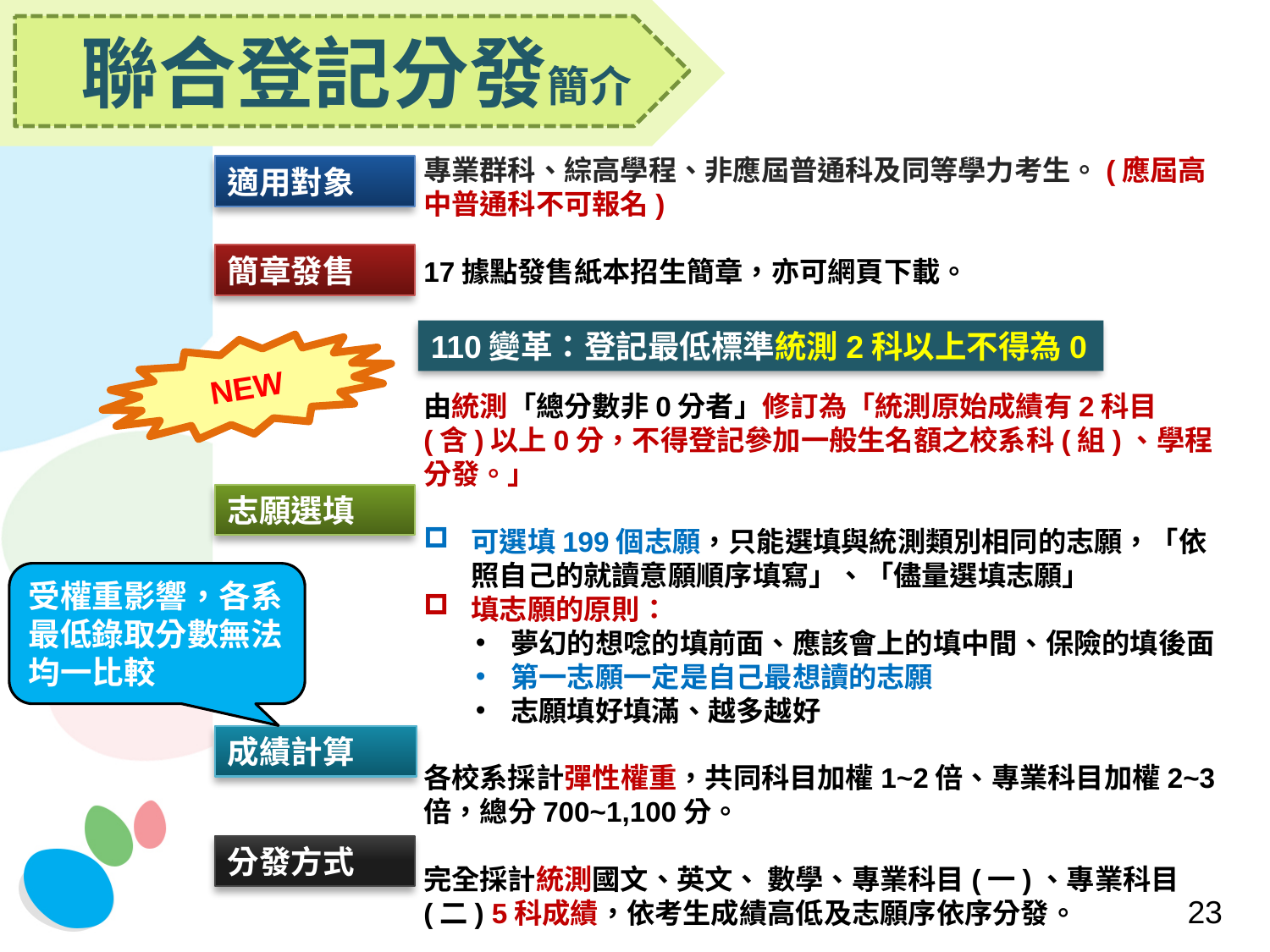

聯合登記分發簡介
專業群科、綜高學程、非應屆普通科及同等學力考生。(應屆高中普通科不可報名)

17據點發售紙本招生簡章，亦可網頁下載。

由統測「總分數非0分者」修訂為「統測原始成績有2科目(含)以上0分，不得登記參加一般生名額之校系科(組)、學程分發。」

可選填199個志願，只能選填與統測類別相同的志願，「依照自己的就讀意願順序填寫」、「儘量選填志願」
填志願的原則：
夢幻的想唸的填前面、應該會上的填中間、保險的填後面
第一志願一定是自己最想讀的志願
志願填好填滿、越多越好

各校系採計彈性權重，共同科目加權1~2倍、專業科目加權2~3倍，總分700~1,100分。

完全採計統測國文、英文、 數學、專業科目(一)、專業科目(二) 5科成績，依考生成績高低及志願序依序分發。

適用對象
簡章發售
110變革：登記最低標準統測2科以上不得為0
NEW
志願選填
受權重影響，各系最低錄取分數無法均一比較
成績計算
分發方式